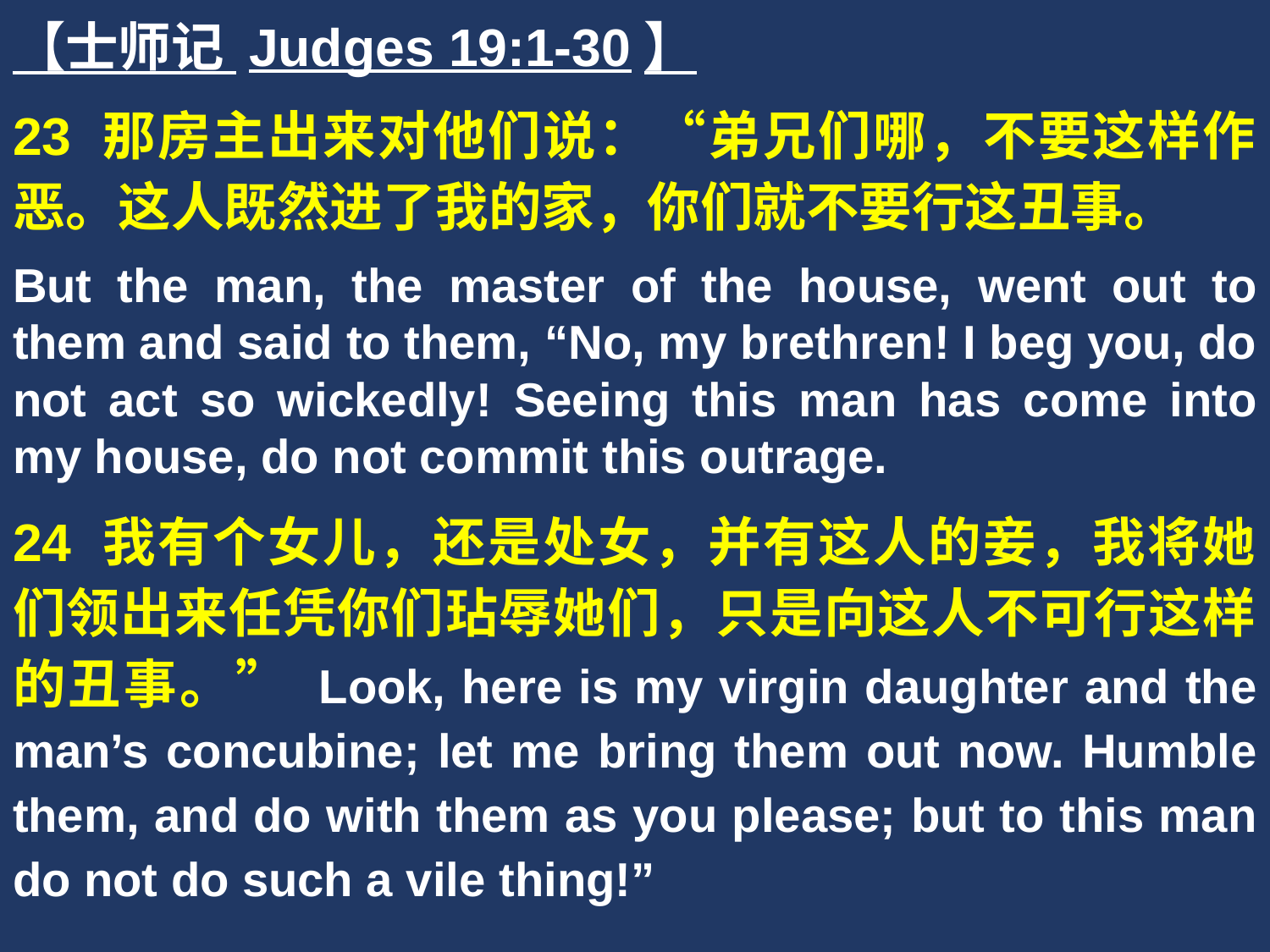

【士师记 Judges 19:1-30】
23 那房主出来对他们说：“弟兄们哪，不要这样作恶。这人既然进了我的家，你们就不要行这丑事。
But the man, the master of the house, went out to them and said to them, “No, my brethren! I beg you, do not act so wickedly! Seeing this man has come into my house, do not commit this outrage.
24 我有个女儿，还是处女，并有这人的妾，我将她们领出来任凭你们玷辱她们，只是向这人不可行这样的丑事。” Look, here is my virgin daughter and the man’s concubine; let me bring them out now. Humble them, and do with them as you please; but to this man do not do such a vile thing!”